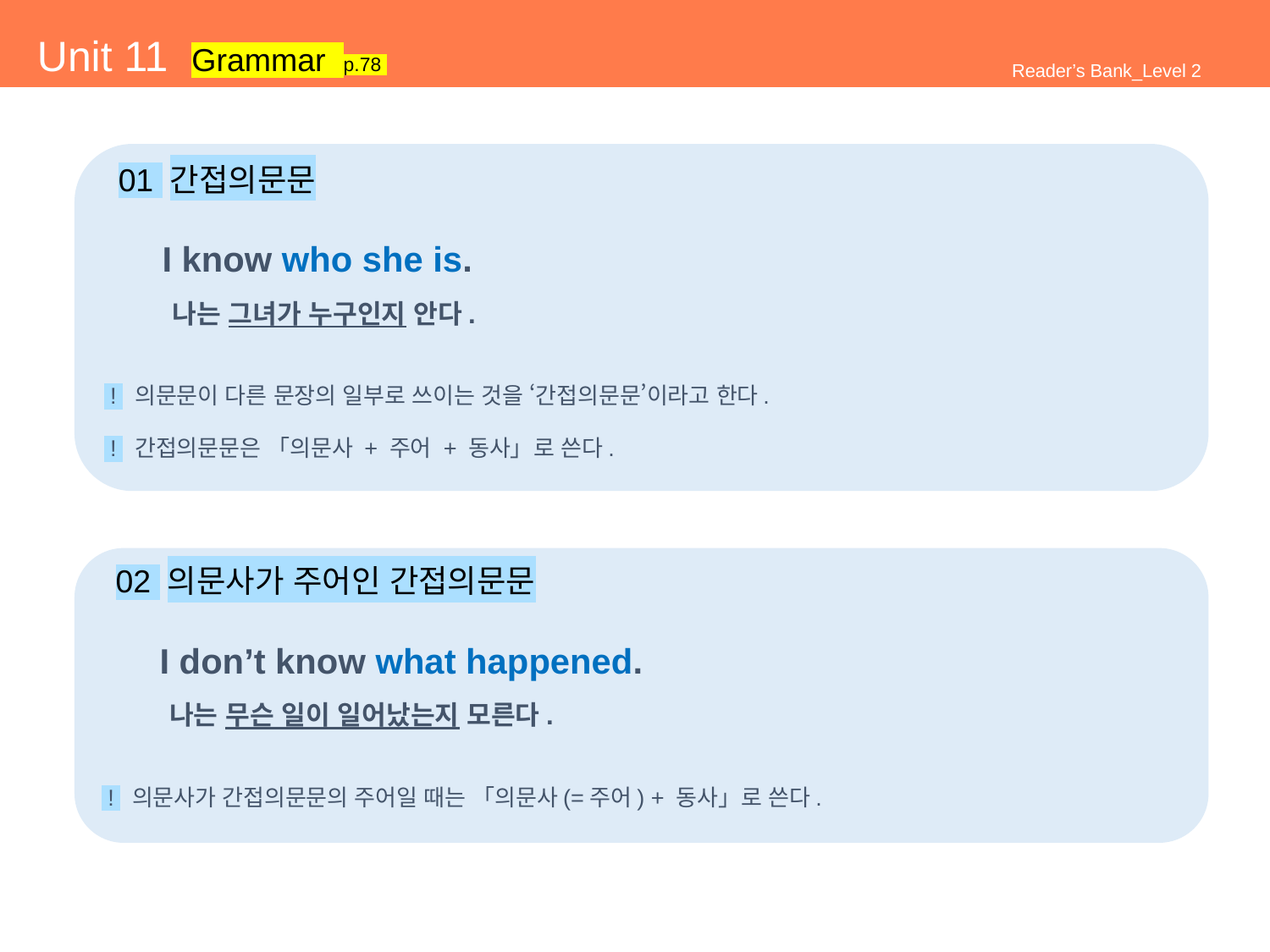

# Unit 11  Grammar  p.78
Reader’s Bank_Level 2

  01 간접의문문

      I know who she is.
      나는 그녀가 누구인지 안다.

 !  의문문이 다른 문장의 일부로 쓰이는 것을 ‘간접의문문’이라고 한다.
 !  간접의문문은 「의문사 + 주어 + 동사」로 쓴다.

  02 의문사가 주어인 간접의문문

      I don’t know what happened.
      나는 무슨 일이 일어났는지 모른다.

 !  의문사가 간접의문문의 주어일 때는 「의문사(=주어) + 동사」로 쓴다.